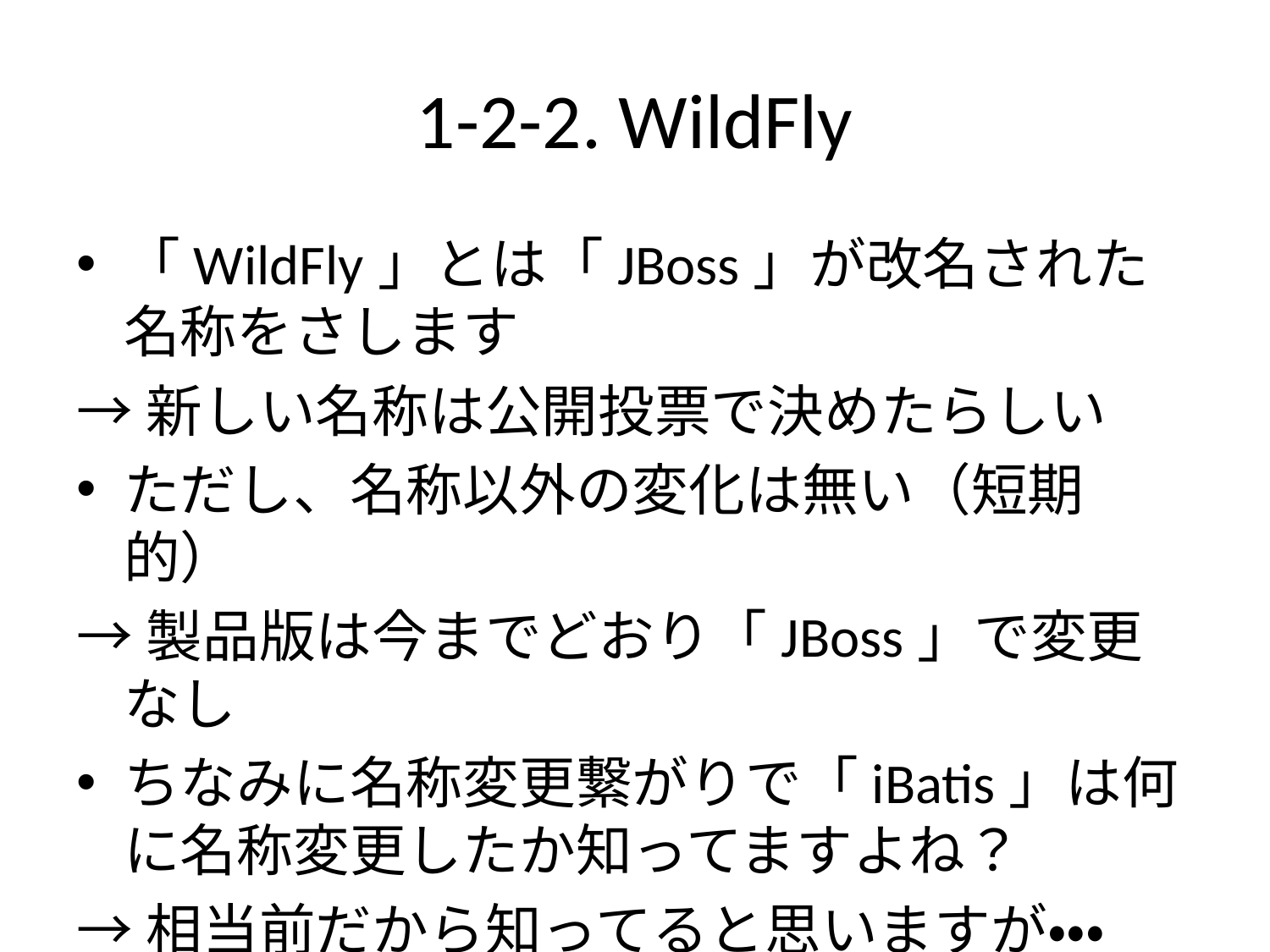

# 1-2-2. WildFly
「WildFly」とは「JBoss」が改名された名称をさします
→新しい名称は公開投票で決めたらしい
ただし、名称以外の変化は無い（短期的）
→製品版は今までどおり「JBoss」で変更なし
ちなみに名称変更繋がりで「iBatis」は何に名称変更したか知ってますよね？
→相当前だから知ってると思いますが・・・